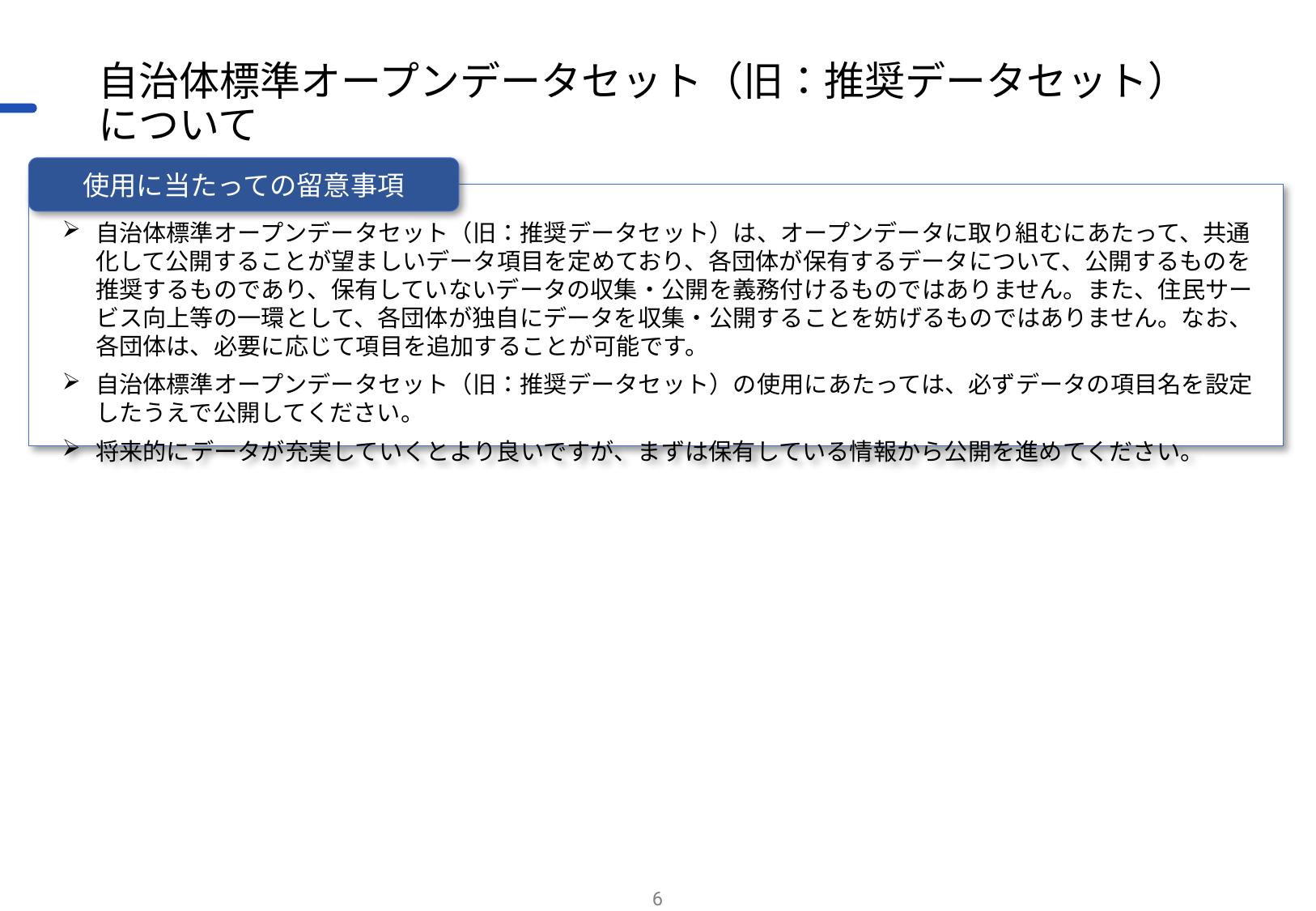

# 自治体標準オープンデータセット（旧：推奨データセット）について
使用に当たっての留意事項
自治体標準オープンデータセット（旧：推奨データセット）は、オープンデータに取り組むにあたって、共通化して公開することが望ましいデータ項目を定めており、各団体が保有するデータについて、公開するものを推奨するものであり、保有していないデータの収集・公開を義務付けるものではありません。また、住民サービス向上等の一環として、各団体が独自にデータを収集・公開することを妨げるものではありません。なお、各団体は、必要に応じて項目を追加することが可能です。
自治体標準オープンデータセット（旧：推奨データセット）の使用にあたっては、必ずデータの項目名を設定したうえで公開してください。
将来的にデータが充実していくとより良いですが、まずは保有している情報から公開を進めてください。